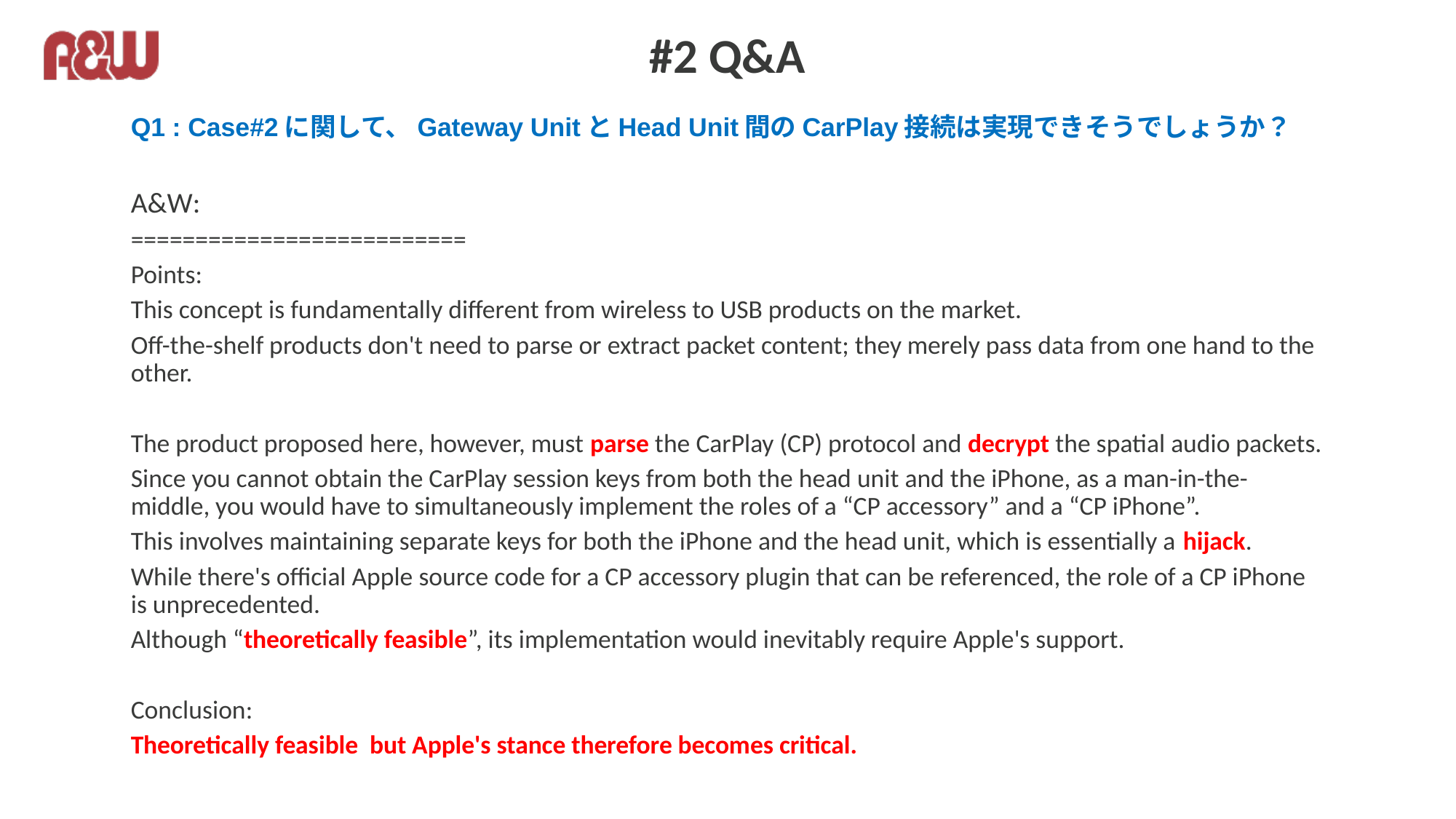

# #2 Q&A
Q1 : Case#2に関して、Gateway UnitとHead Unit間のCarPlay接続は実現できそうでしょうか？

A&W:
==========================
Points:
This concept is fundamentally different from wireless to USB products on the market.
Off-the-shelf products don't need to parse or extract packet content; they merely pass data from one hand to the other.

The product proposed here, however, must parse the CarPlay (CP) protocol and decrypt the spatial audio packets.
Since you cannot obtain the CarPlay session keys from both the head unit and the iPhone, as a man-in-the-middle, you would have to simultaneously implement the roles of a “CP accessory” and a “CP iPhone”.
This involves maintaining separate keys for both the iPhone and the head unit, which is essentially a hijack.
While there's official Apple source code for a CP accessory plugin that can be referenced, the role of a CP iPhone is unprecedented.
Although “theoretically feasible”, its implementation would inevitably require Apple's support.

Conclusion:
Theoretically feasible  but Apple's stance therefore becomes critical.